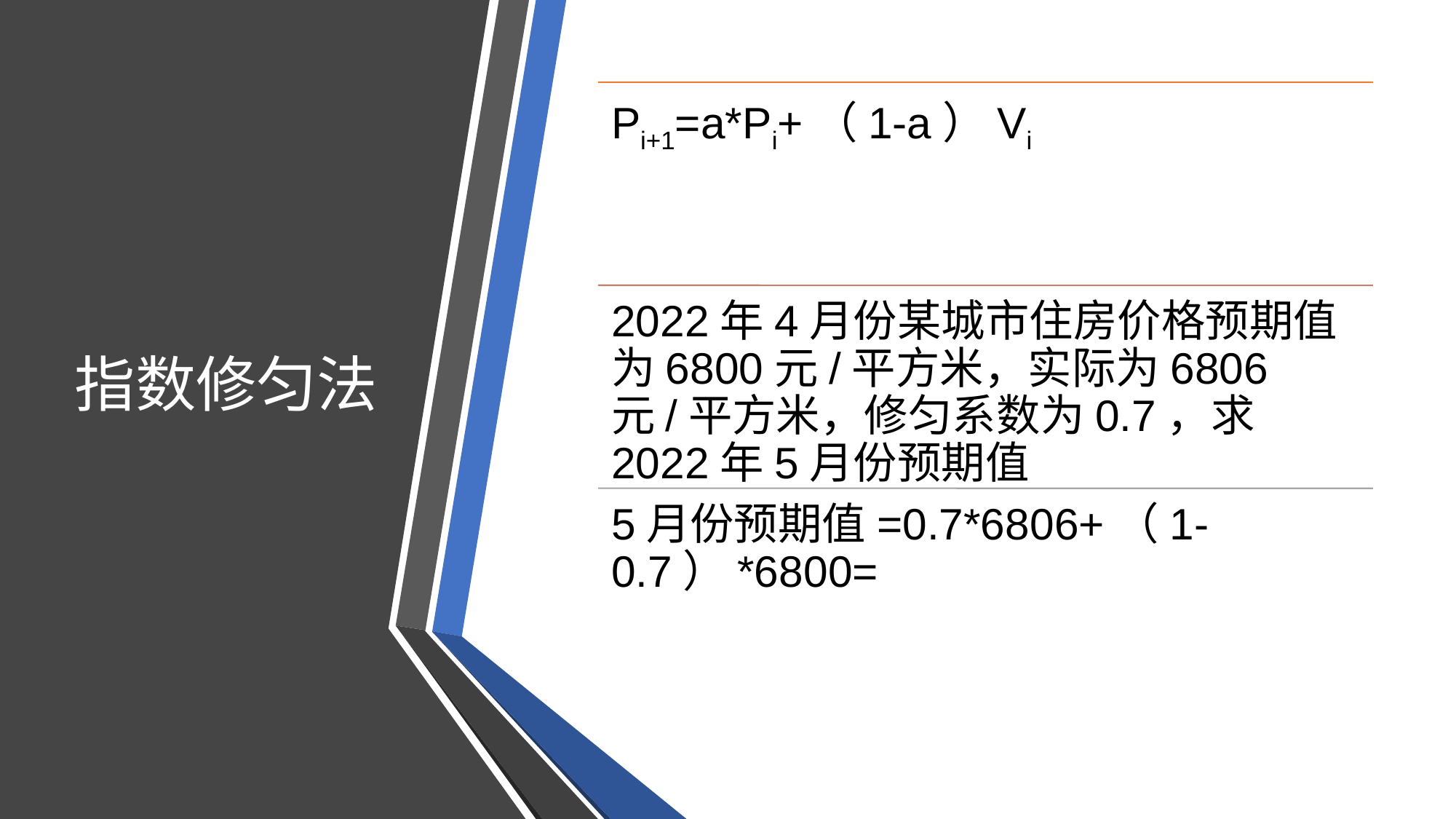

# 指数修匀法
Pi+1=a*Pi+（1-a）Vi
2022年4月份某城市住房价格预期值为6800元/平方米，实际为6806元/平方米，修匀系数为0.7，求2022年5月份预期值
5月份预期值=0.7*6806+（1-0.7）*6800=